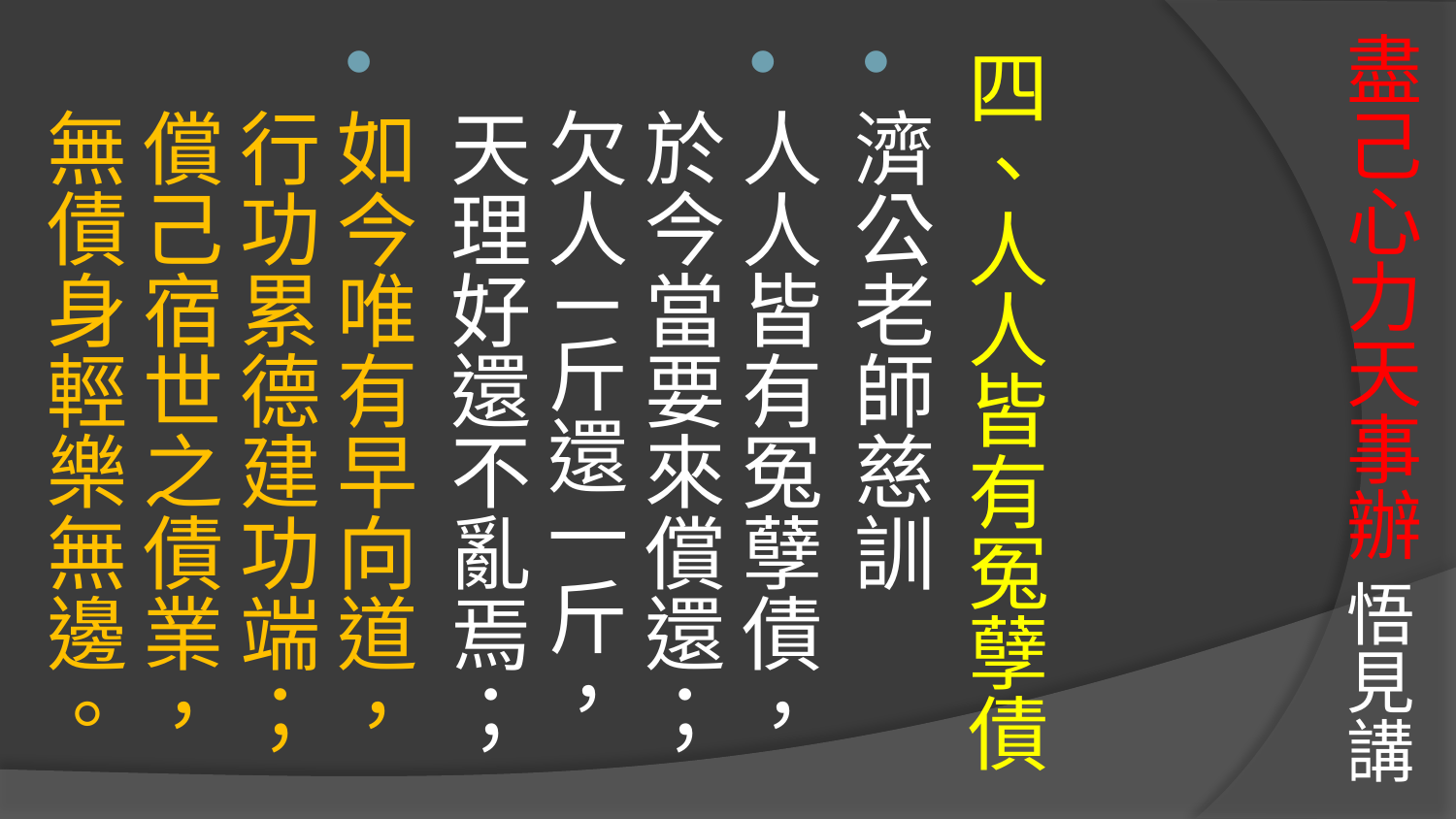

# 盡己心力天事辦 悟見講
四、人人皆有冤孽債
濟公老師慈訓
人人皆有冤孽債，於今當要來償還；
欠人ㄧ斤還一斤，天理好還不亂焉；
如今唯有早向道，行功累德建功端；
償己宿世之債業，無債身輕樂無邊。